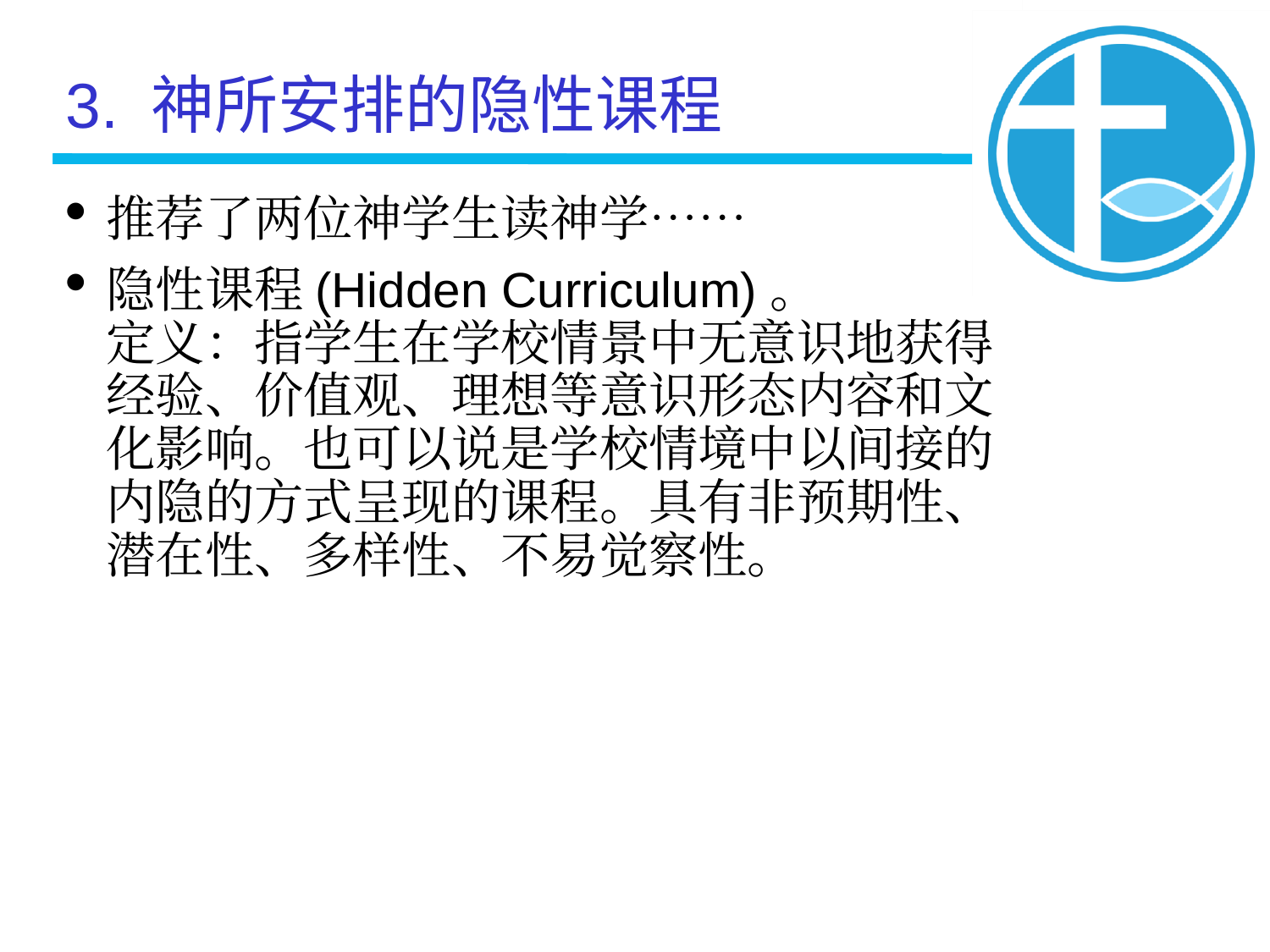

3. 神所安排的隐性课程
推荐了两位神学生读神学⋯⋯
隐性课程(Hidden Curriculum)。
定义：指学生在学校情景中无意识地获得经验、价值观、理想等意识形态内容和文化影响。也可以说是学校情境中以间接的内隐的方式呈现的课程。具有非预期性、潜在性、多样性、不易觉察性。